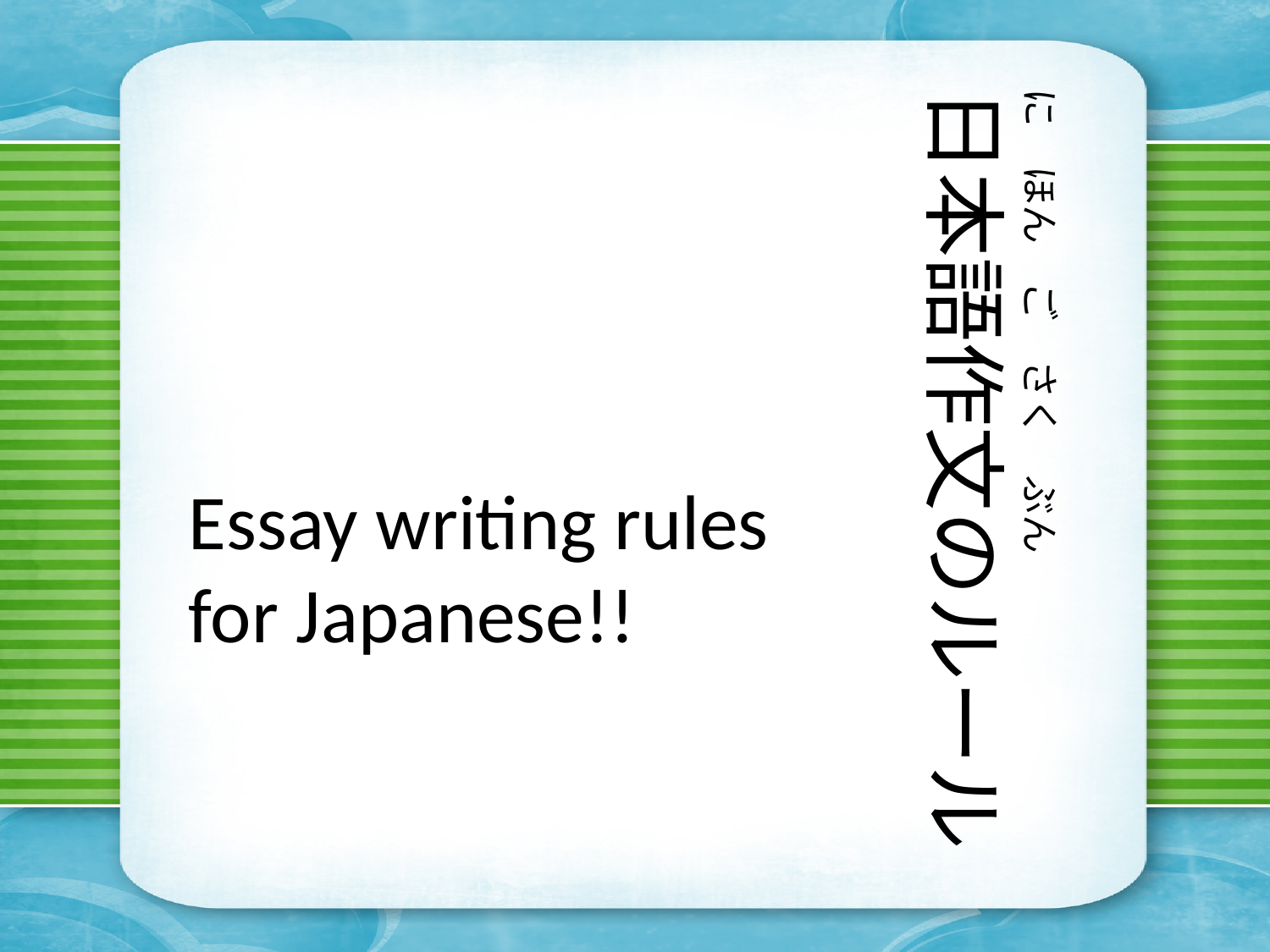

に　ほん　ご　さく　ぶん
日本語作文のルール
Essay writing rules
for Japanese!!